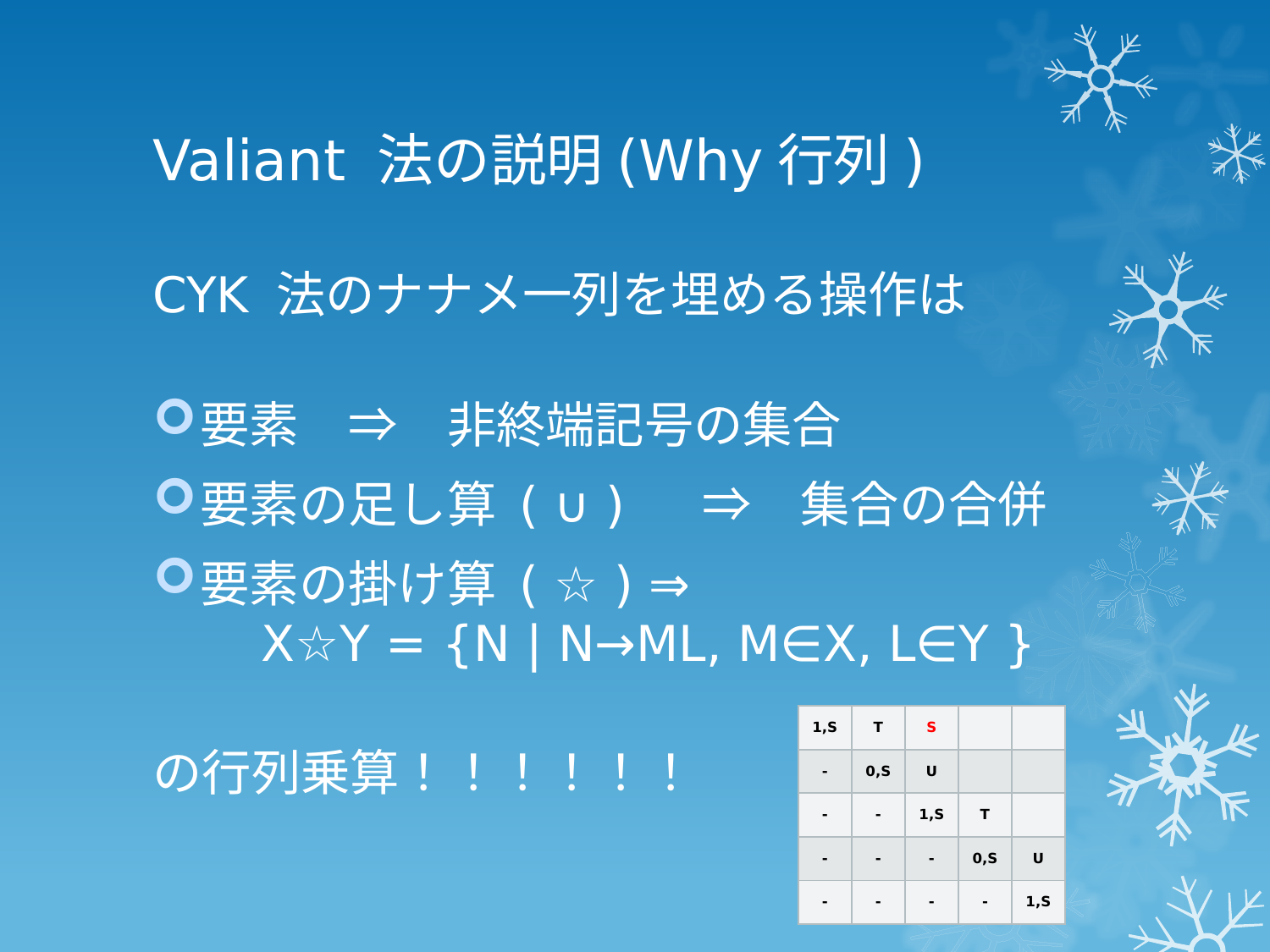

# Valiant 法の説明(Why行列)
CYK 法のナナメ一列を埋める操作は

要素　⇒　非終端記号の集合
要素の足し算 ( ∪ ) 　⇒　集合の合併
要素の掛け算 ( ☆ ) ⇒
　X☆Y = {N | N→ML, M∈X, L∈Y }

の行列乗算！！！！！！
| 1,S | T | S |  |  |
| --- | --- | --- | --- | --- |
| - | 0,S | U |  |  |
| - | - | 1,S | T |  |
| - | - | - | 0,S | U |
| - | - | - | - | 1,S |